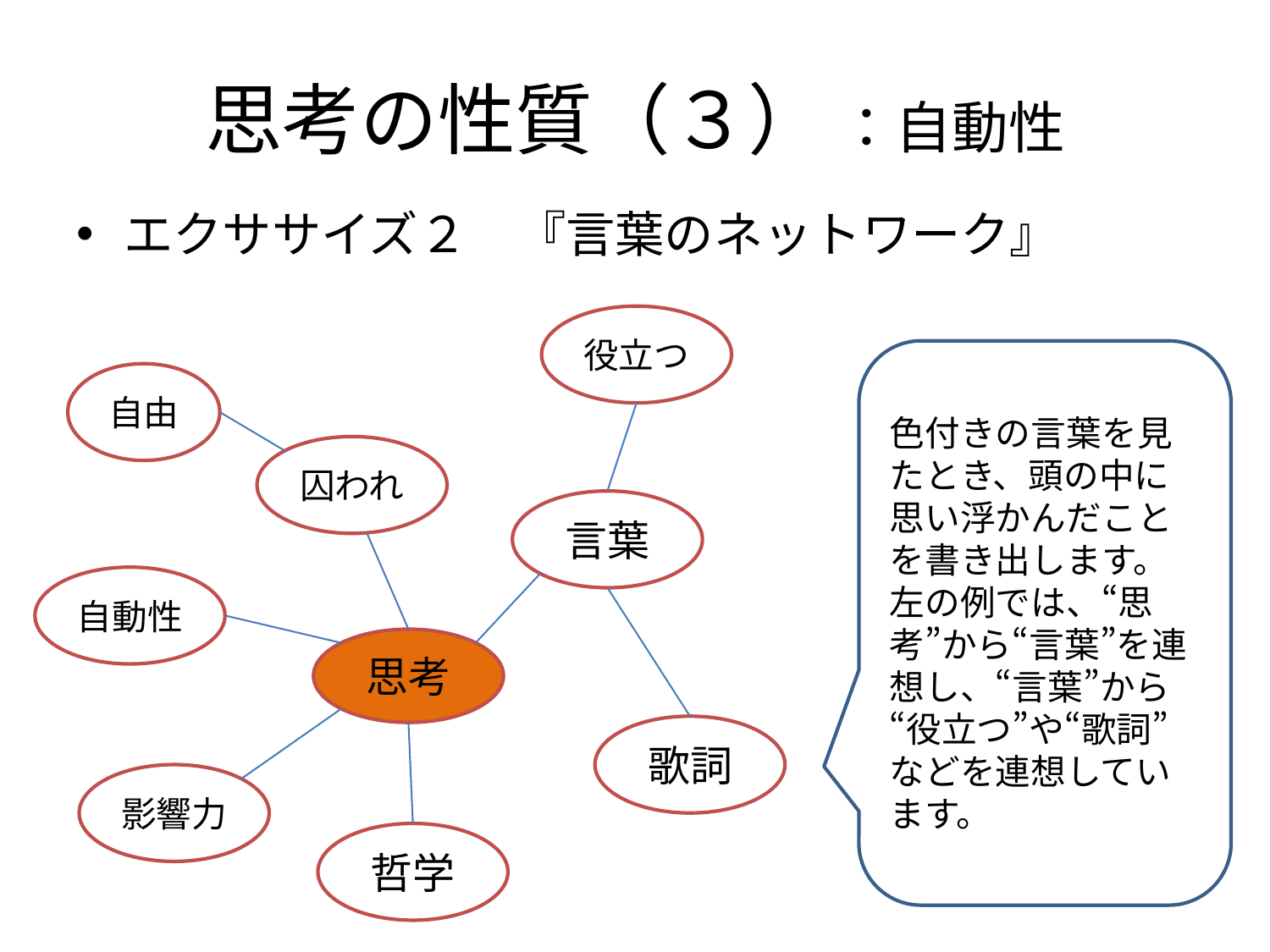

# 思考の性質（３） ：自動性
エクササイズ２　『言葉のネットワーク』
役立つ
自由
囚われ
言葉
自動性
思考
歌詞
影響力
哲学
色付きの言葉を見たとき、頭の中に思い浮かんだことを書き出します。左の例では、“思考”から“言葉”を連想し、“言葉”から“役立つ”や“歌詞”などを連想しています。